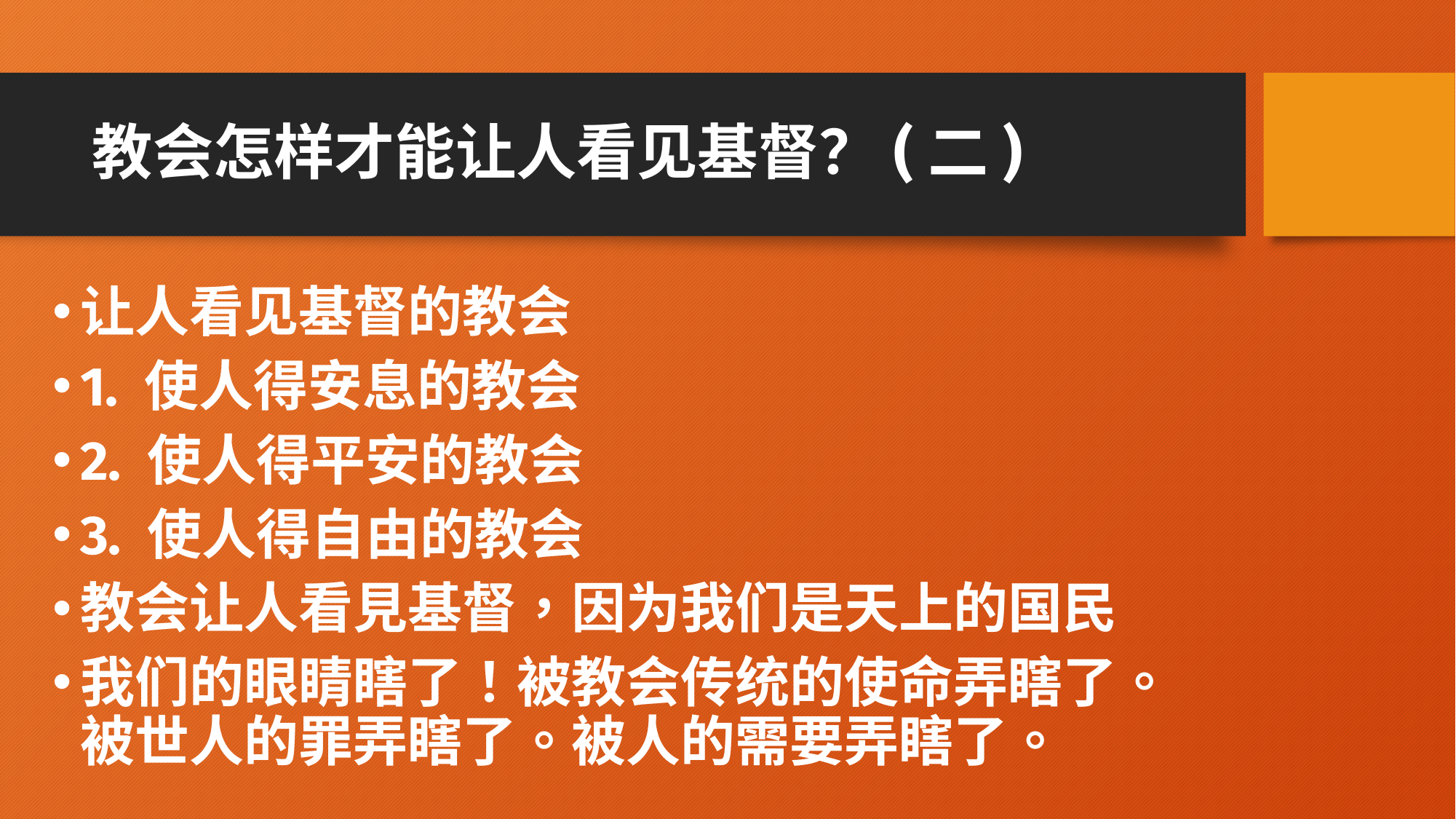

# 教会怎样才能让人看见基督？(二)
让人看见基督的教会
1. 使人得安息的教会
2. 使人得平安的教会
3. 使人得自由的教会
教会让人看見基督，因为我们是天上的国民
我们的眼睛瞎了！被教会传统的使命弄瞎了。被世人的罪弄瞎了。被人的需要弄瞎了。